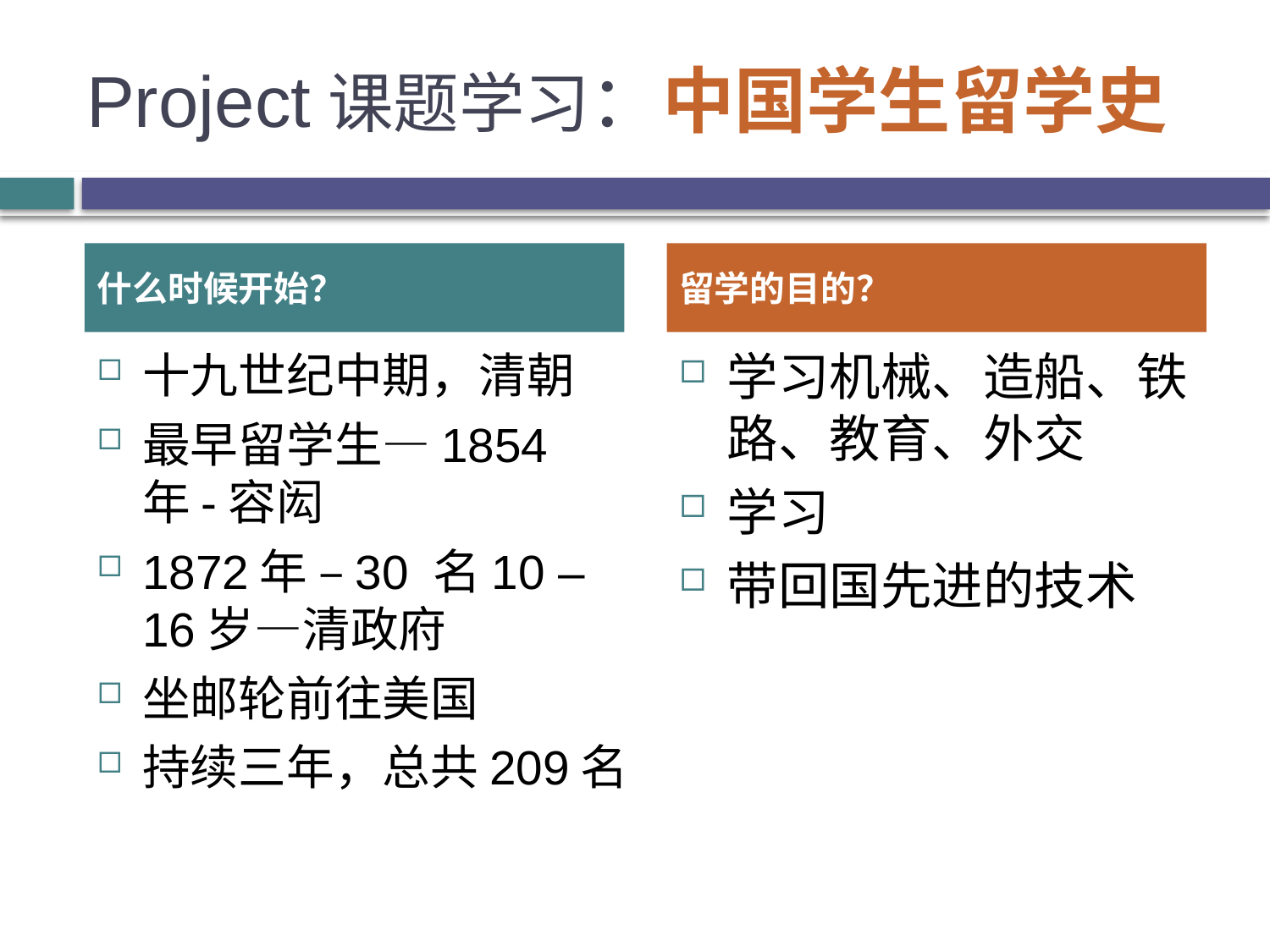

# Project课题学习：中国学生留学史
什么时候开始？
留学的目的？
十九世纪中期，清朝
最早留学生—1854年-容闳
1872年 –30 名10 – 16岁—清政府
坐邮轮前往美国
持续三年，总共209名

学习机械、造船、铁路、教育、外交
学习
带回国先进的技术